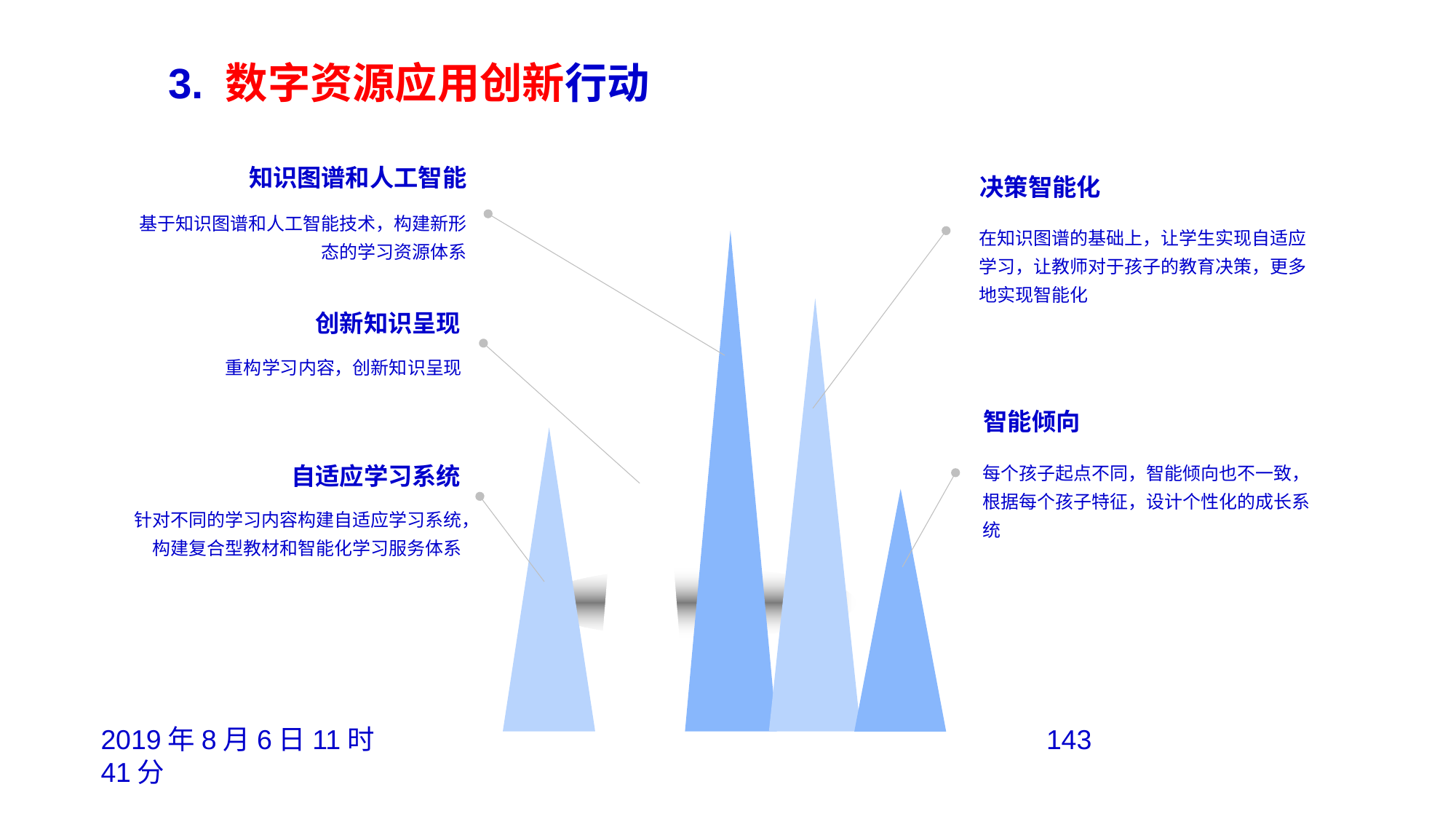

3. 数字资源应用创新行动

知识图谱和人工智能
基于知识图谱和人工智能技术，构建新形态的学习资源体系
决策智能化
在知识图谱的基础上，让学生实现自适应学习，让教师对于孩子的教育决策，更多地实现智能化

创新知识呈现
重构学习内容，创新知识呈现

智能倾向
每个孩子起点不同，智能倾向也不一致，根据每个孩子特征，设计个性化的成长系统

自适应学习系统
针对不同的学习内容构建自适应学习系统，构建复合型教材和智能化学习服务体系

143
2019年8月6日11时41分